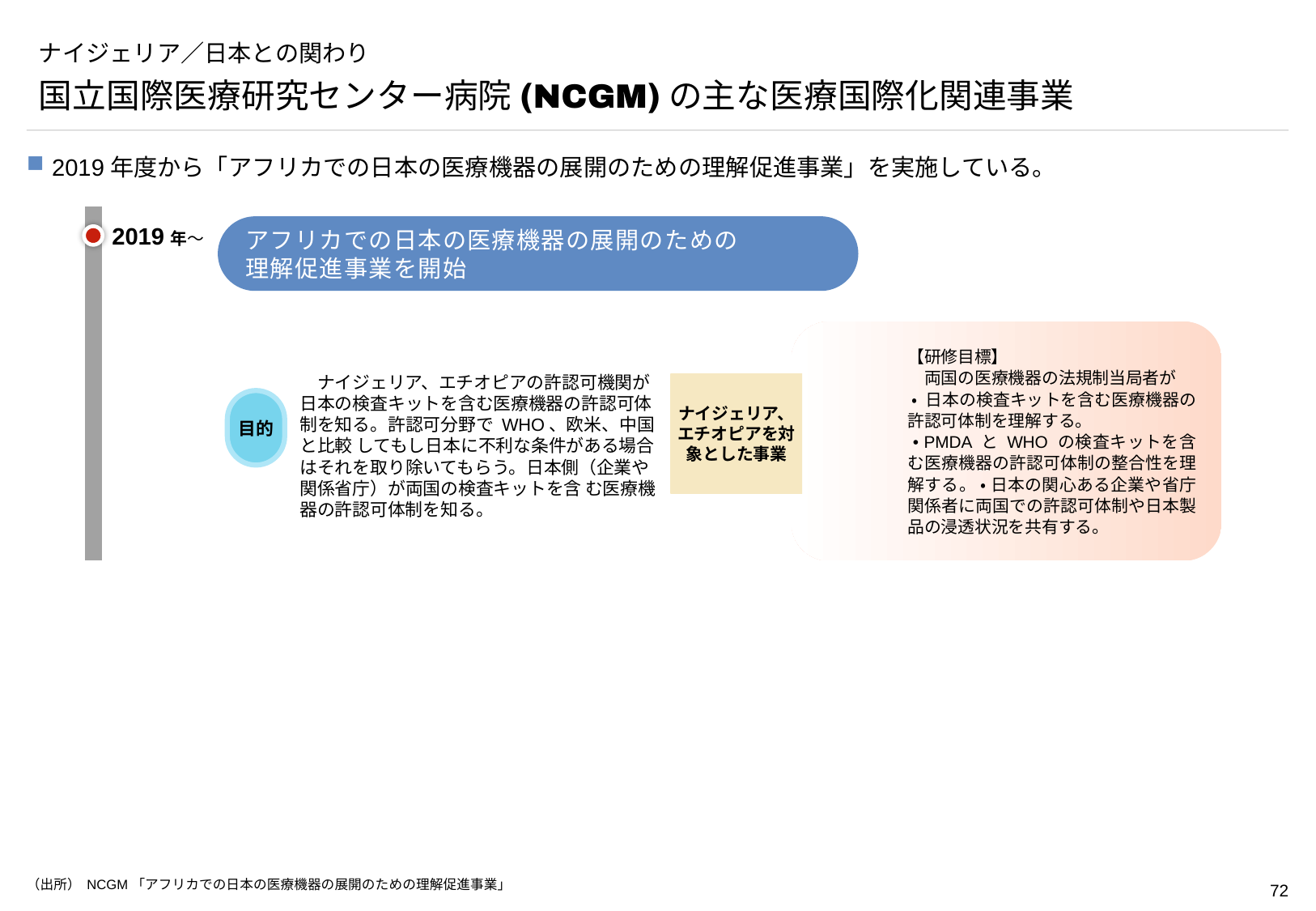

# ナイジェリア／日本との関わり
国立国際医療研究センター病院(NCGM)の主な医療国際化関連事業
2019年度から「アフリカでの日本の医療機器の展開のための理解促進事業」を実施している。
2019年～
アフリカでの日本の医療機器の展開のための
理解促進事業を開始

【研修目標】
　両国の医療機器の法規制当局者が
 • 日本の検査キットを含む医療機器の許認可体制を理解する。
 • PMDA と WHO の検査キットを含む医療機器の許認可体制の整合性を理解する。 • 日本の関心ある企業や省庁関係者に両国での許認可体制や日本製品の浸透状況を共有する。
　ナイジェリア、エチオピアの許認可機関が日本の検査キットを含む医療機器の許認可体制を知る。許認可分野で WHO、欧米、中国と比較 してもし日本に不利な条件がある場合はそれを取り除いてもらう。日本側（企業や関係省庁）が両国の検査キットを含 む医療機器の許認可体制を知る。
ナイジェリア、エチオピアを対象とした事業
目的
（出所） NCGM「アフリカでの日本の医療機器の展開のための理解促進事業」